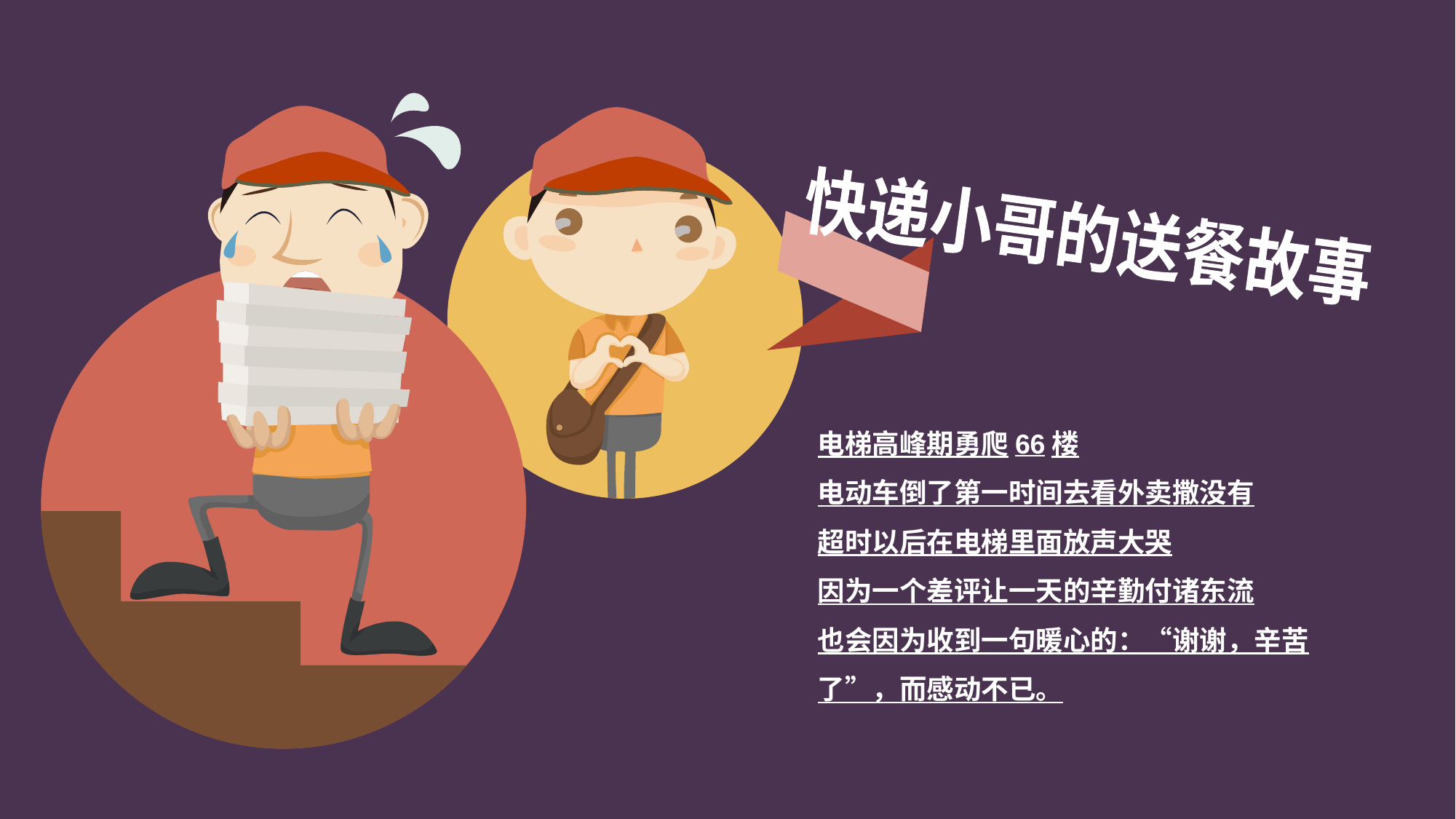

快递小哥的送餐故事

电梯高峰期勇爬66楼
电动车倒了第一时间去看外卖撒没有
超时以后在电梯里面放声大哭
因为一个差评让一天的辛勤付诸东流
也会因为收到一句暖心的：“谢谢，辛苦了”，而感动不已。